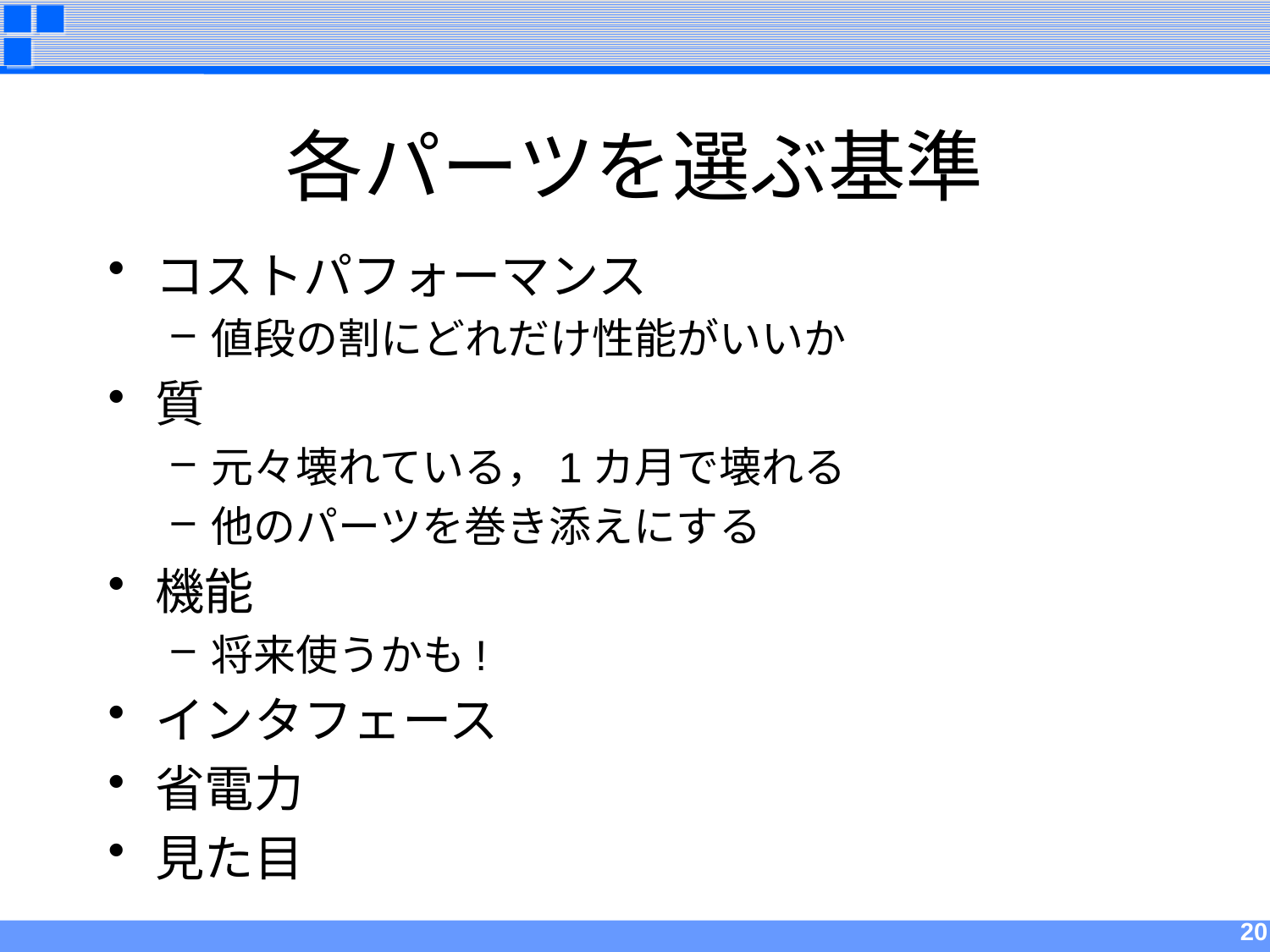

# 各パーツを選ぶ基準
コストパフォーマンス
値段の割にどれだけ性能がいいか
質
元々壊れている，1カ月で壊れる
他のパーツを巻き添えにする
機能
将来使うかも!
インタフェース
省電力
見た目
20